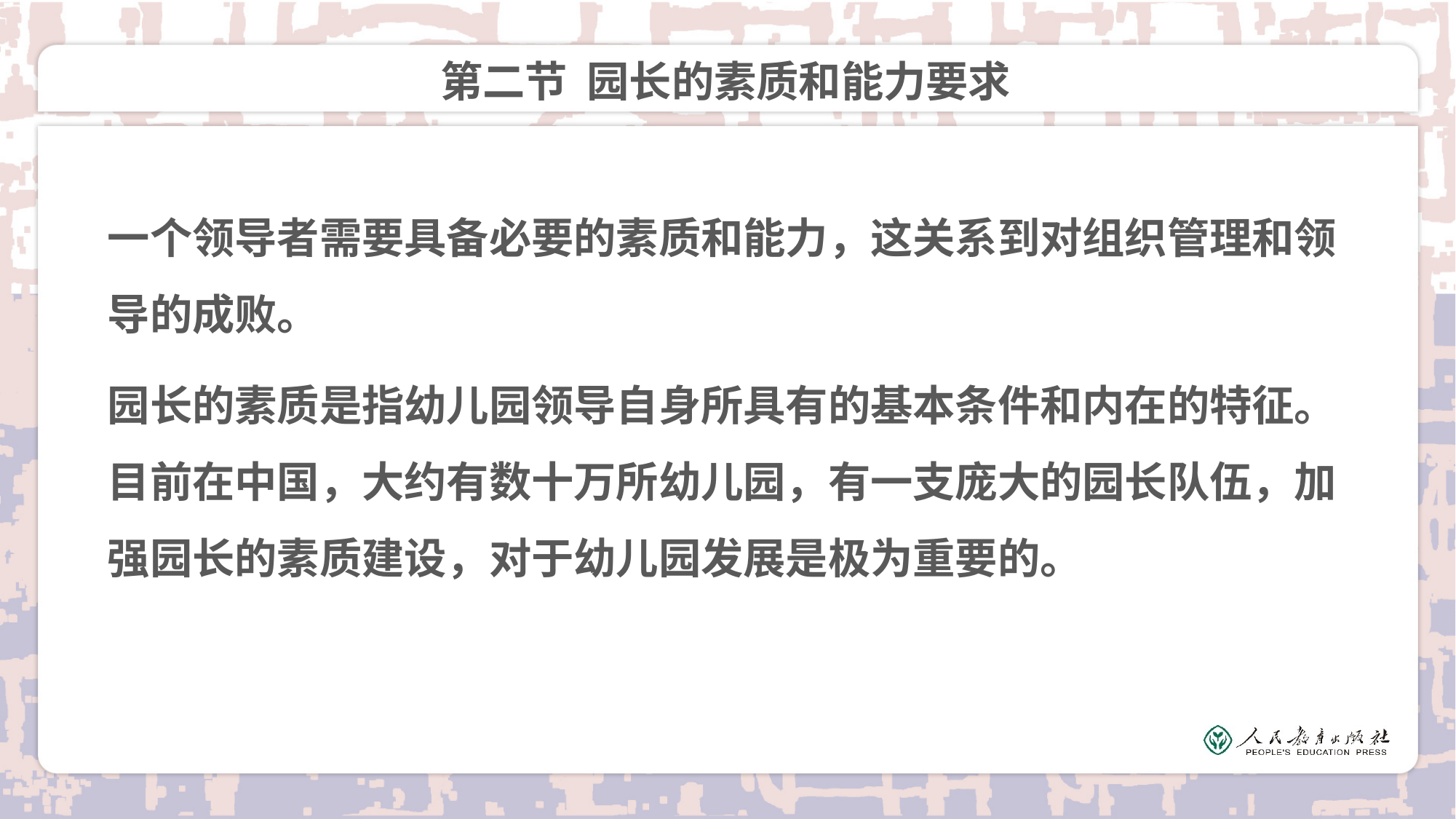

# 第二节  园长的素质和能力要求
一个领导者需要具备必要的素质和能力，这关系到对组织管理和领导的成败。
园长的素质是指幼儿园领导自身所具有的基本条件和内在的特征。目前在中国，大约有数十万所幼儿园，有一支庞大的园长队伍，加强园长的素质建设，对于幼儿园发展是极为重要的。